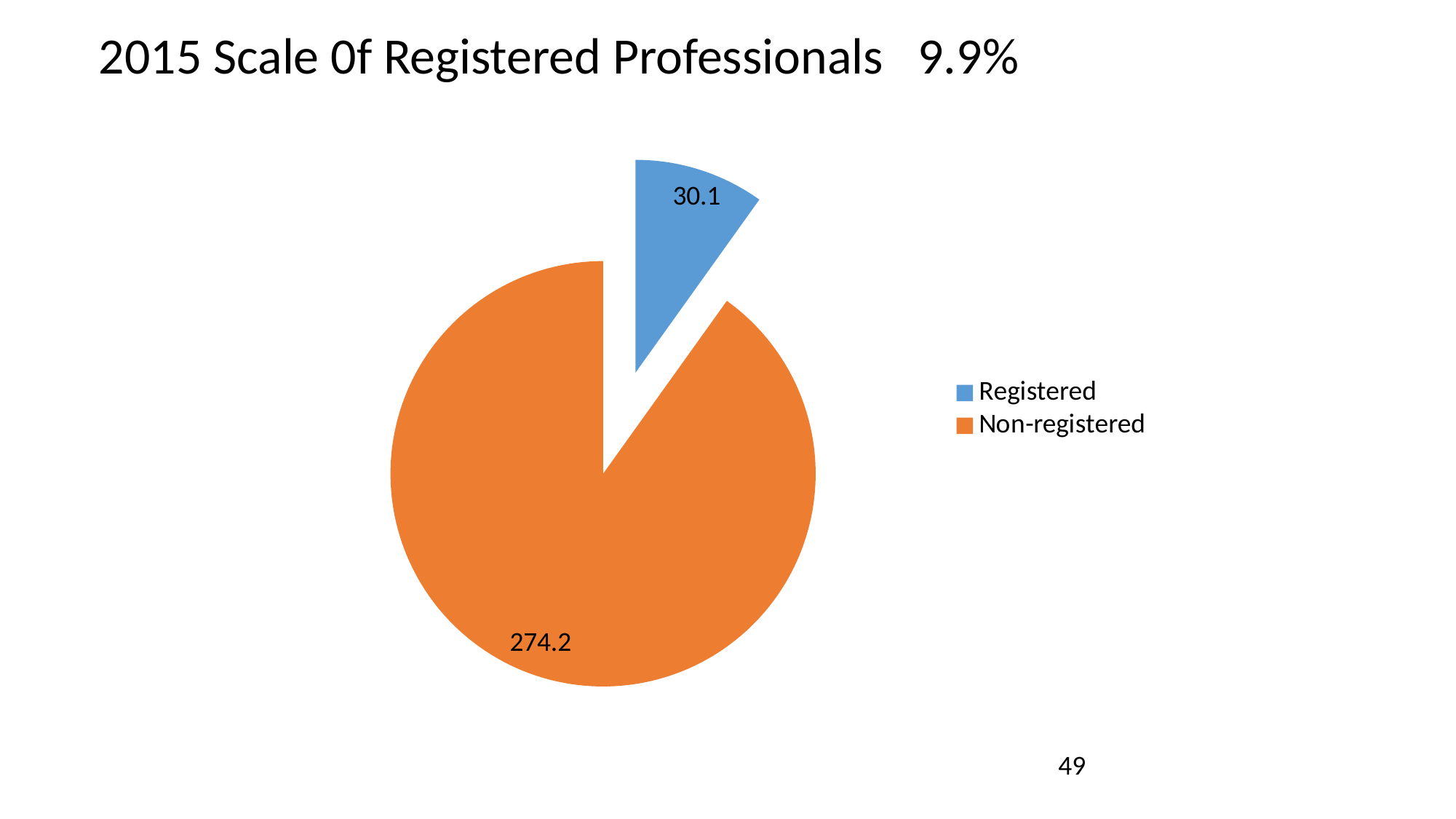

2015 Scale 0f Registered Professionals   9.9%

### Chart

| Category | 销售额 |
|---|---|
| Registered  | 30.1 |
| Non-registered | 274.2 |
49